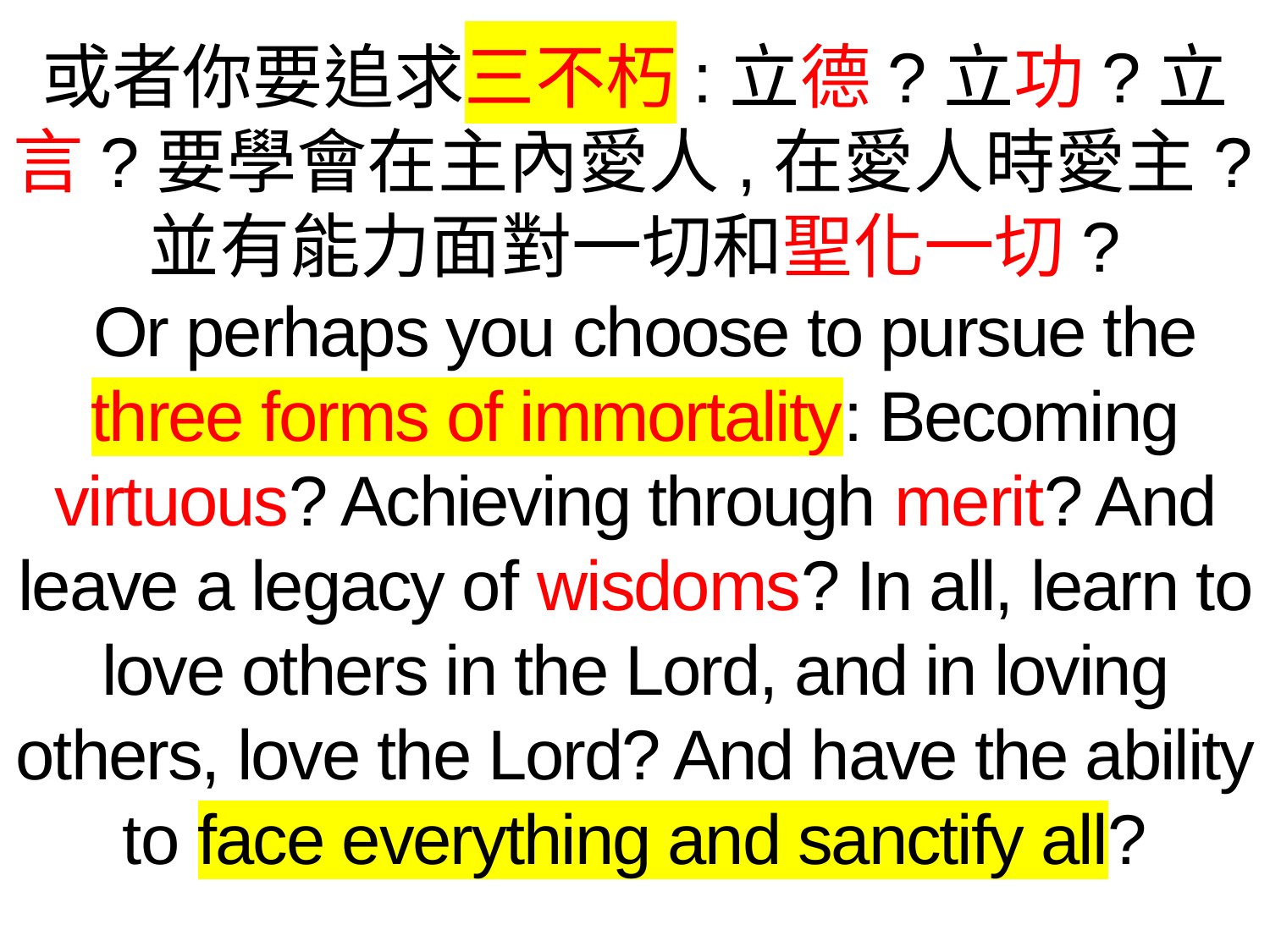

或者你要追求三不朽:立德?立功?立言?要學會在主內愛人,在愛人時愛主?並有能力面對一切和聖化一切?
 Or perhaps you choose to pursue the three forms of immortality: Becoming virtuous? Achieving through merit? And leave a legacy of wisdoms? In all, learn to love others in the Lord, and in loving others, love the Lord? And have the ability to face everything and sanctify all?